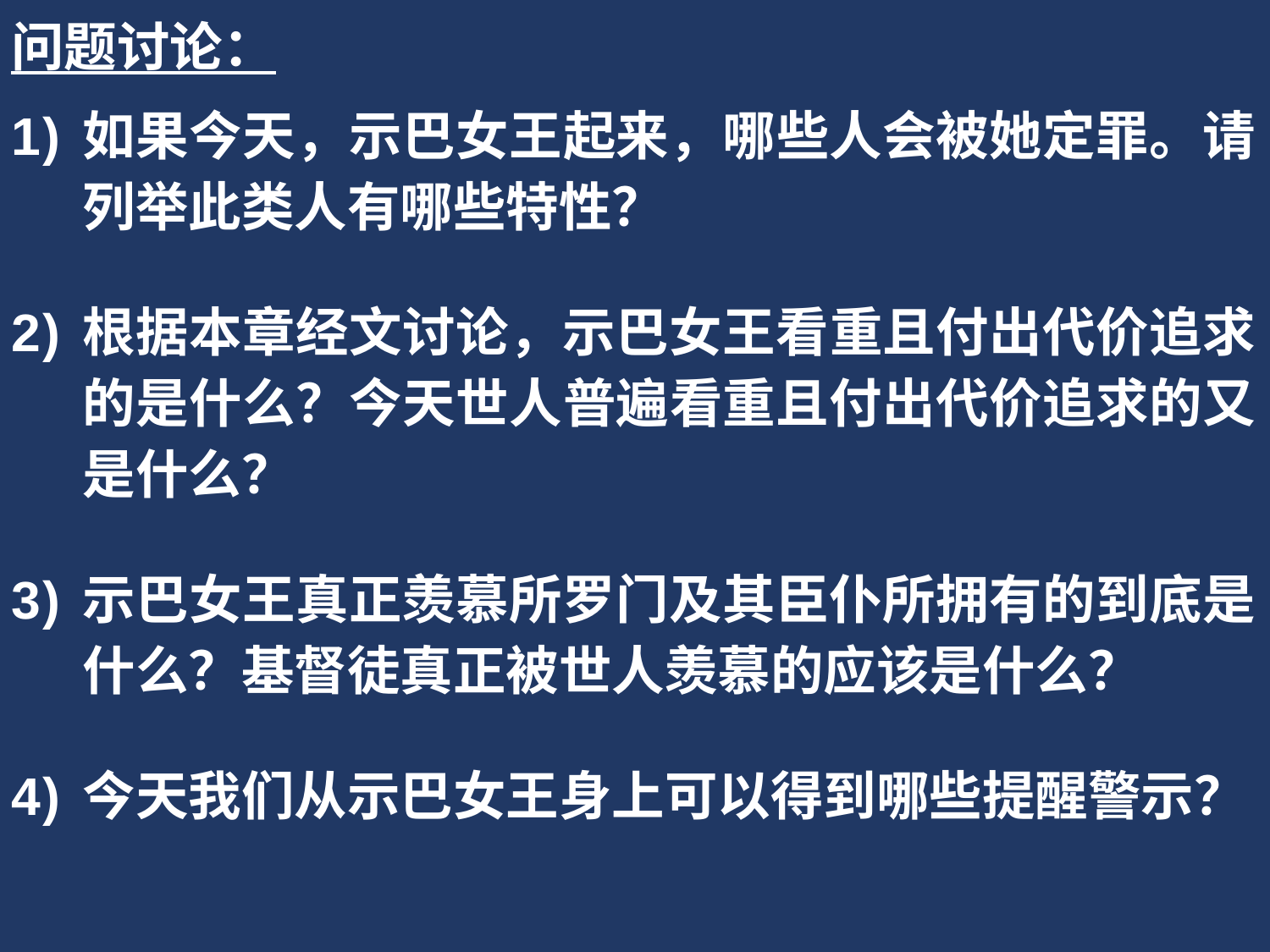

问题讨论：
如果今天，示巴女王起来，哪些人会被她定罪。请列举此类人有哪些特性？

根据本章经文讨论，示巴女王看重且付出代价追求的是什么？今天世人普遍看重且付出代价追求的又是什么？

示巴女王真正羡慕所罗门及其臣仆所拥有的到底是什么？基督徒真正被世人羡慕的应该是什么？

今天我们从示巴女王身上可以得到哪些提醒警示？